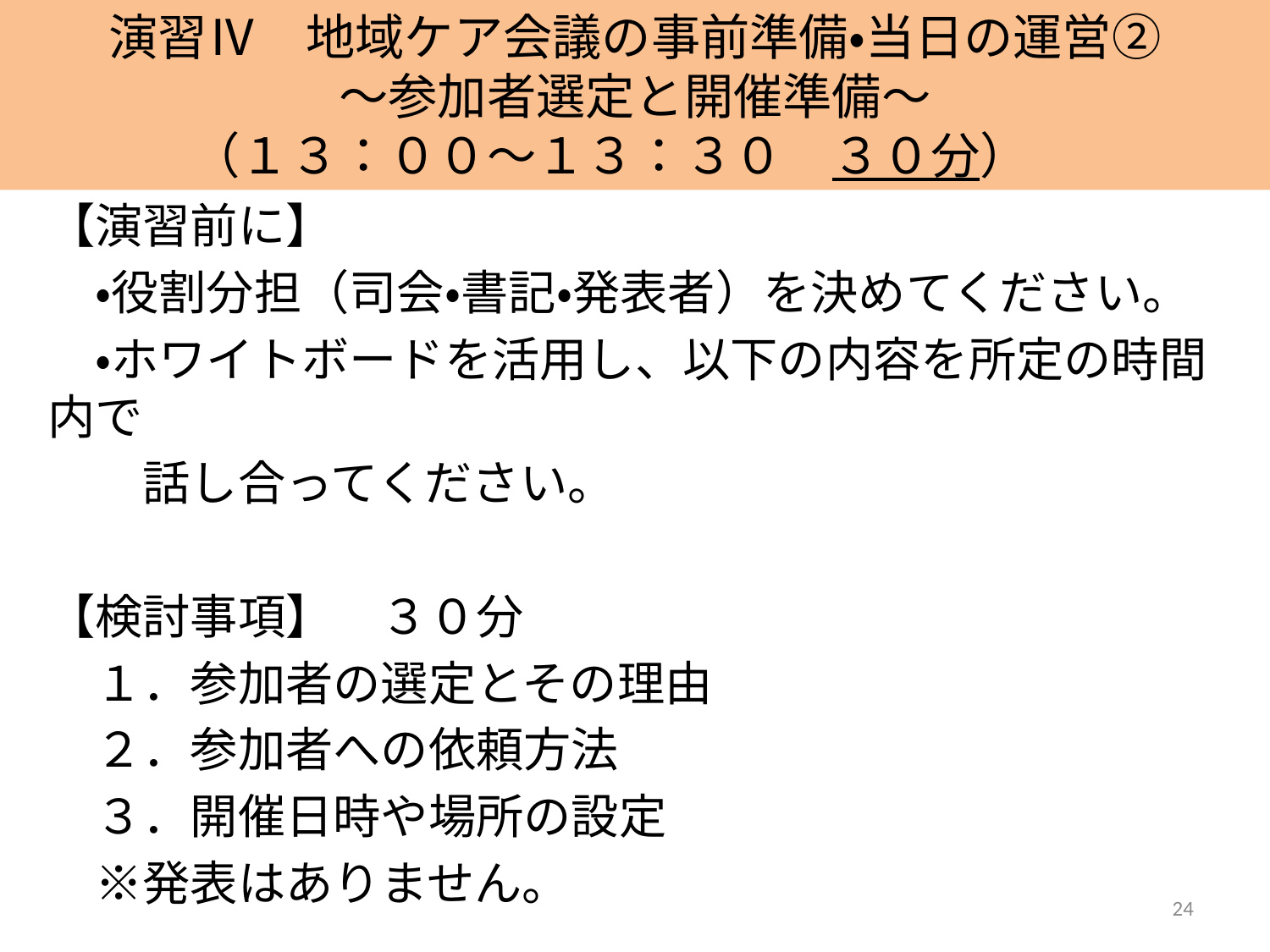

演習Ⅳ　地域ケア会議の事前準備・当日の運営②
～参加者選定と開催準備～
（１３：００～１３：３０　３０分）
【演習前に】
　・役割分担（司会・書記・発表者）を決めてください。
　・ホワイトボードを活用し、以下の内容を所定の時間内で
　　話し合ってください。

【検討事項】　３０分
　１．参加者の選定とその理由
　２．参加者への依頼方法
　３．開催日時や場所の設定
　※発表はありません。
24